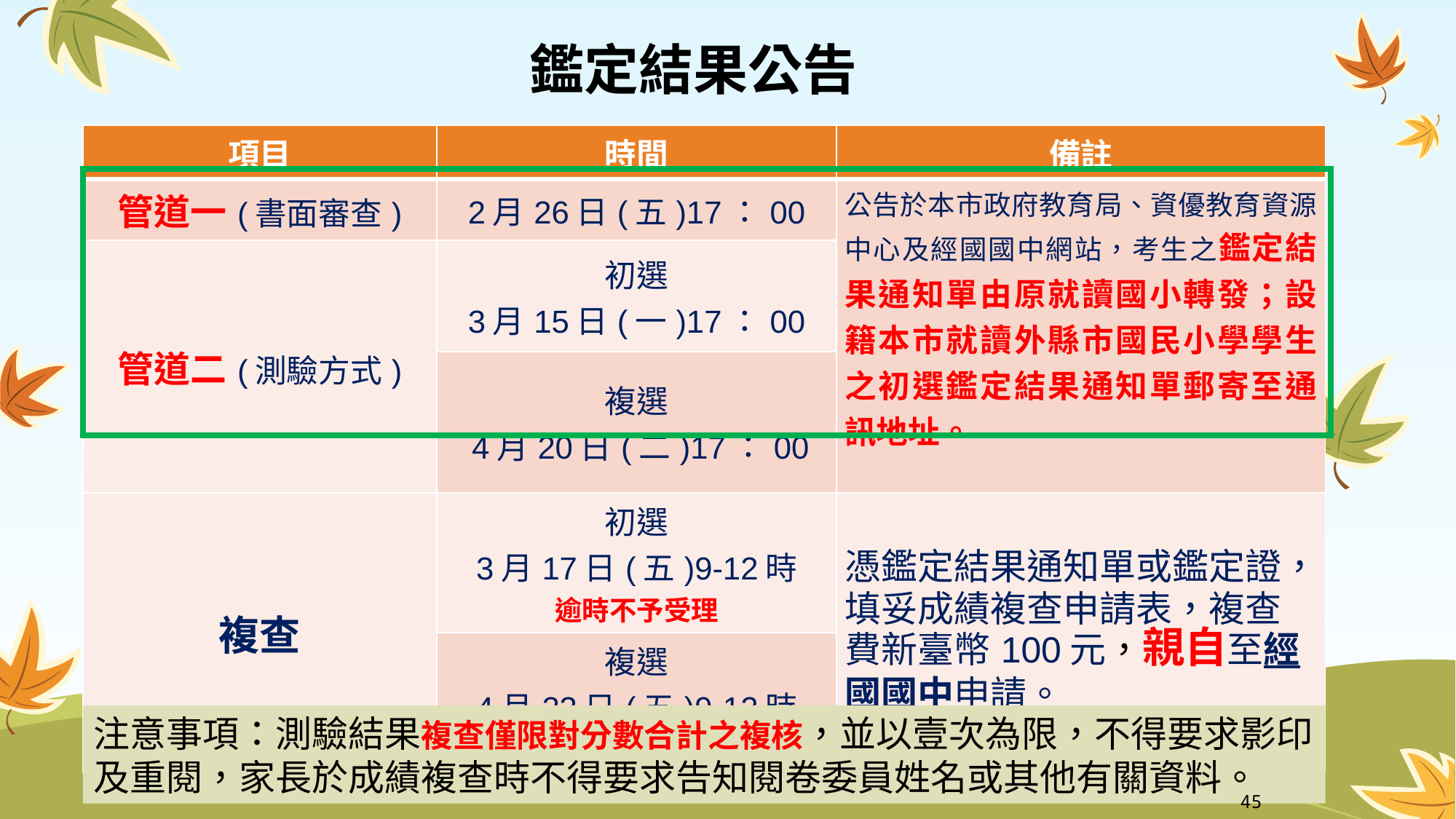

鑑定結果公告
| 項目 | 時間 | 備註 |
| --- | --- | --- |
| 管道一(書面審查) | 2月26日(五)17：00 | 公告於本市政府教育局、資優教育資源中心及經國國中網站，考生之鑑定結果通知單由原就讀國小轉發；設籍本市就讀外縣市國民小學學生之初選鑑定結果通知單郵寄至通訊地址。 |
| 管道二(測驗方式) | 初選 3月15日(一)17：00 |  |
|  | 複選 4月20日(二)17：00 |  |
| 複查 | 初選 3月17日(五)9-12時 逾時不予受理 | 憑鑑定結果通知單或鑑定證，填妥成績複查申請表，複查費新臺幣100元，親自至經國國中申請。 |
|  | 複選 4月23日(五)9-12時 逾時不予受理 |  |

注意事項：測驗結果複查僅限對分數合計之複核，並以壹次為限，不得要求影印及重閱，家長於成績複查時不得要求告知閱卷委員姓名或其他有關資料。
45